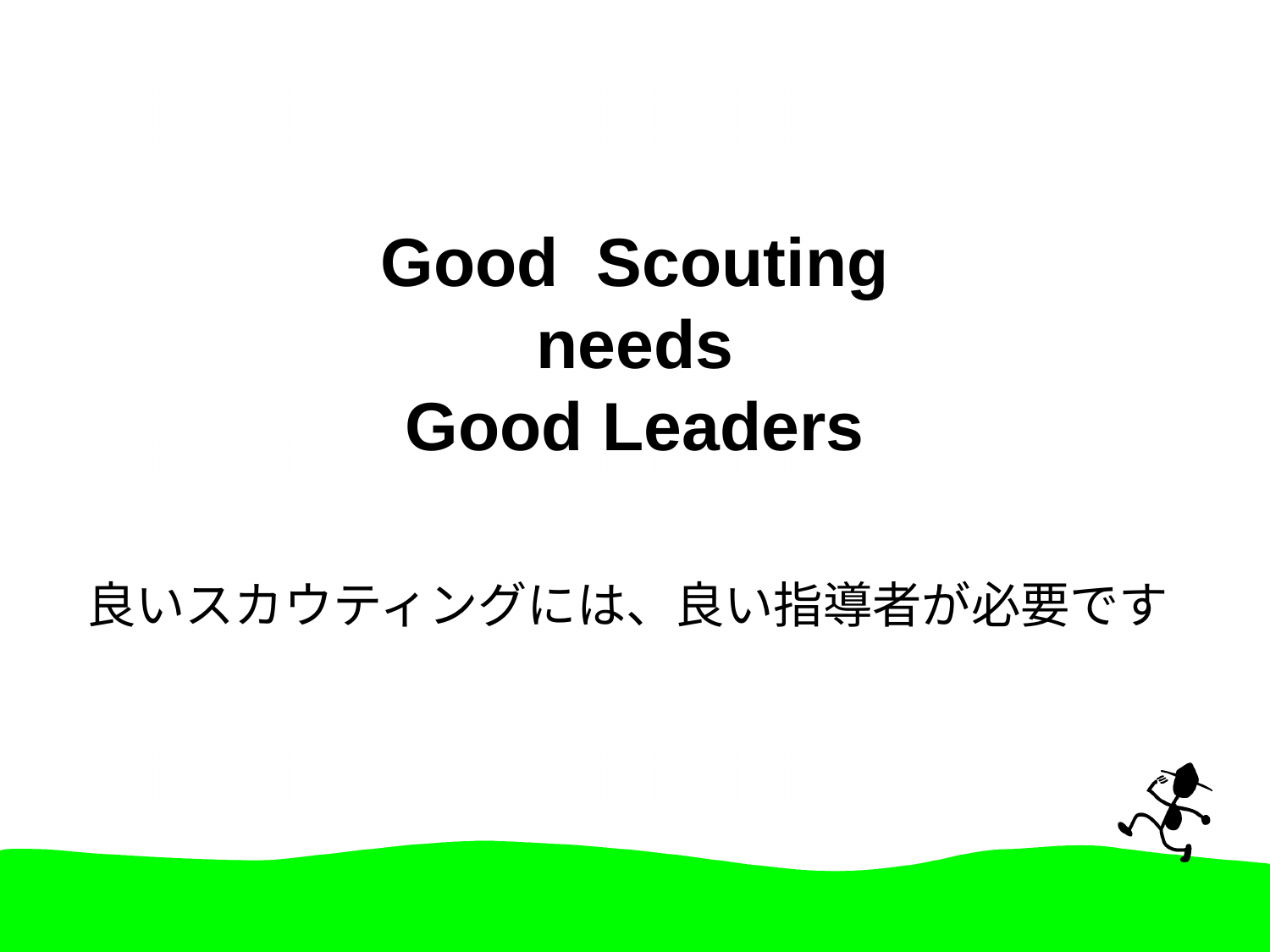

# Good  Scouting needs Good Leaders
良いスカウティングには、良い指導者が必要です